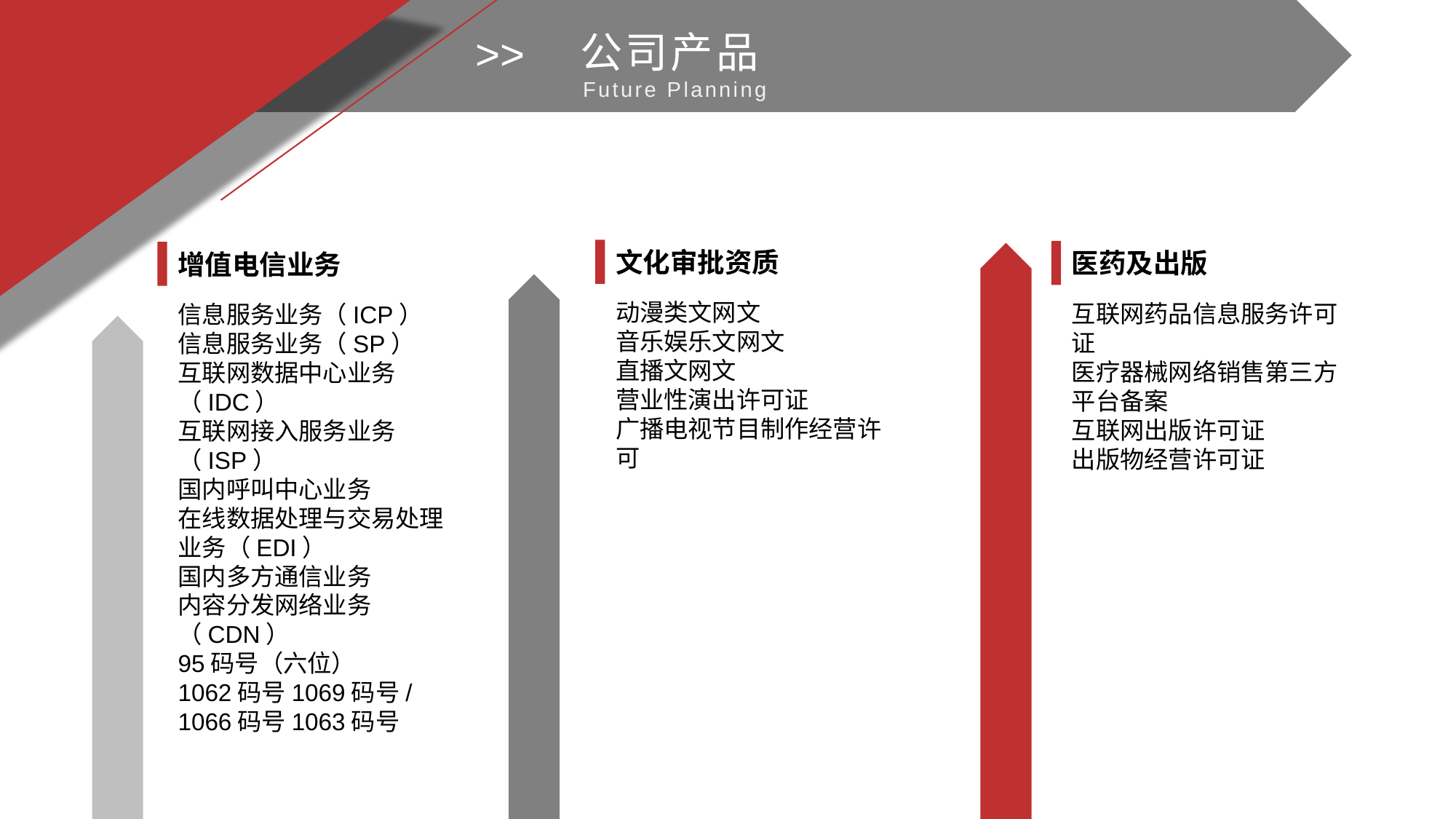

公司产品
>>
Future Planning

文化审批资质
动漫类文网文
音乐娱乐文网文
直播文网文
营业性演出许可证
广播电视节目制作经营许可

医药及出版
互联网药品信息服务许可证
医疗器械网络销售第三方平台备案
互联网出版许可证
出版物经营许可证

增值电信业务
信息服务业务（ICP）
信息服务业务（SP）
互联网数据中心业务（IDC）
互联网接入服务业务（ISP）
国内呼叫中心业务
在线数据处理与交易处理业务（EDI）
国内多方通信业务
内容分发网络业务（CDN）
95码号（六位）
1062码号1069码号/1066码号1063码号